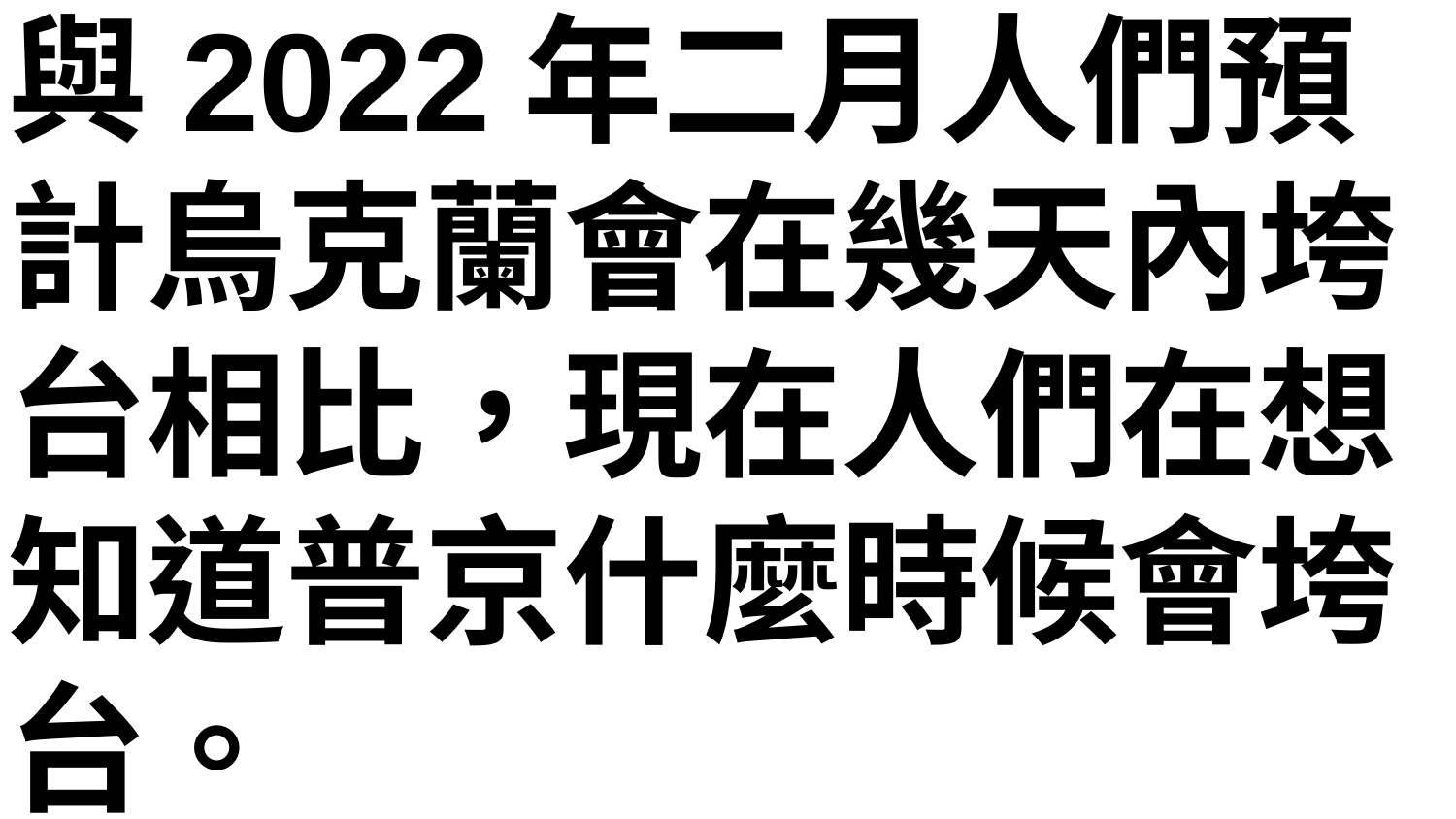

與2022年二月人們預計烏克蘭會在幾天內垮台相比，現在人們在想知道普京什麼時候會垮台。